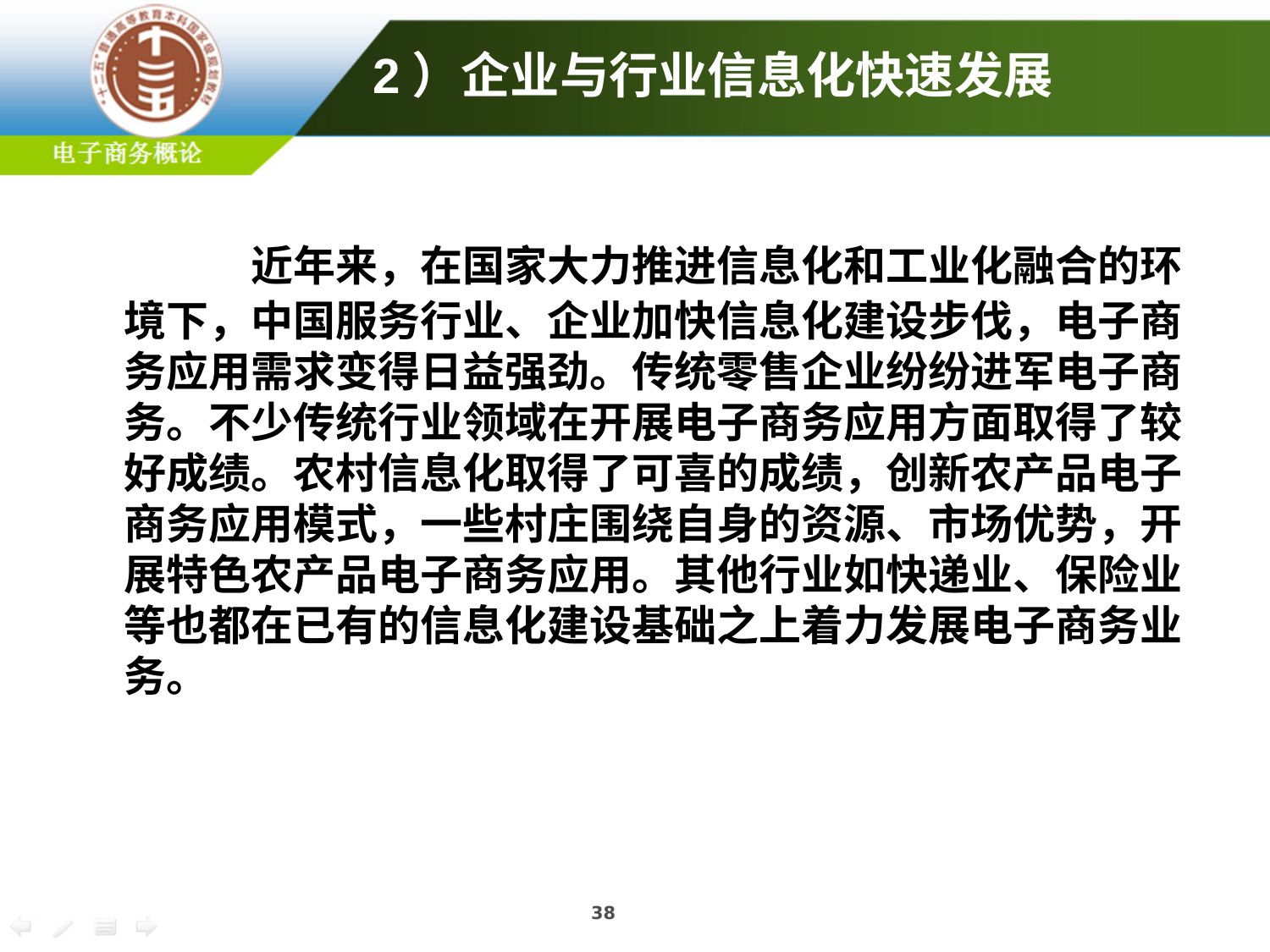

2）企业与行业信息化快速发展
       	近年来，在国家大力推进信息化和工业化融合的环境下，中国服务行业、企业加快信息化建设步伐，电子商务应用需求变得日益强劲。传统零售企业纷纷进军电子商务。不少传统行业领域在开展电子商务应用方面取得了较好成绩。农村信息化取得了可喜的成绩，创新农产品电子商务应用模式，一些村庄围绕自身的资源、市场优势，开展特色农产品电子商务应用。其他行业如快递业、保险业等也都在已有的信息化建设基础之上着力发展电子商务业务。

38